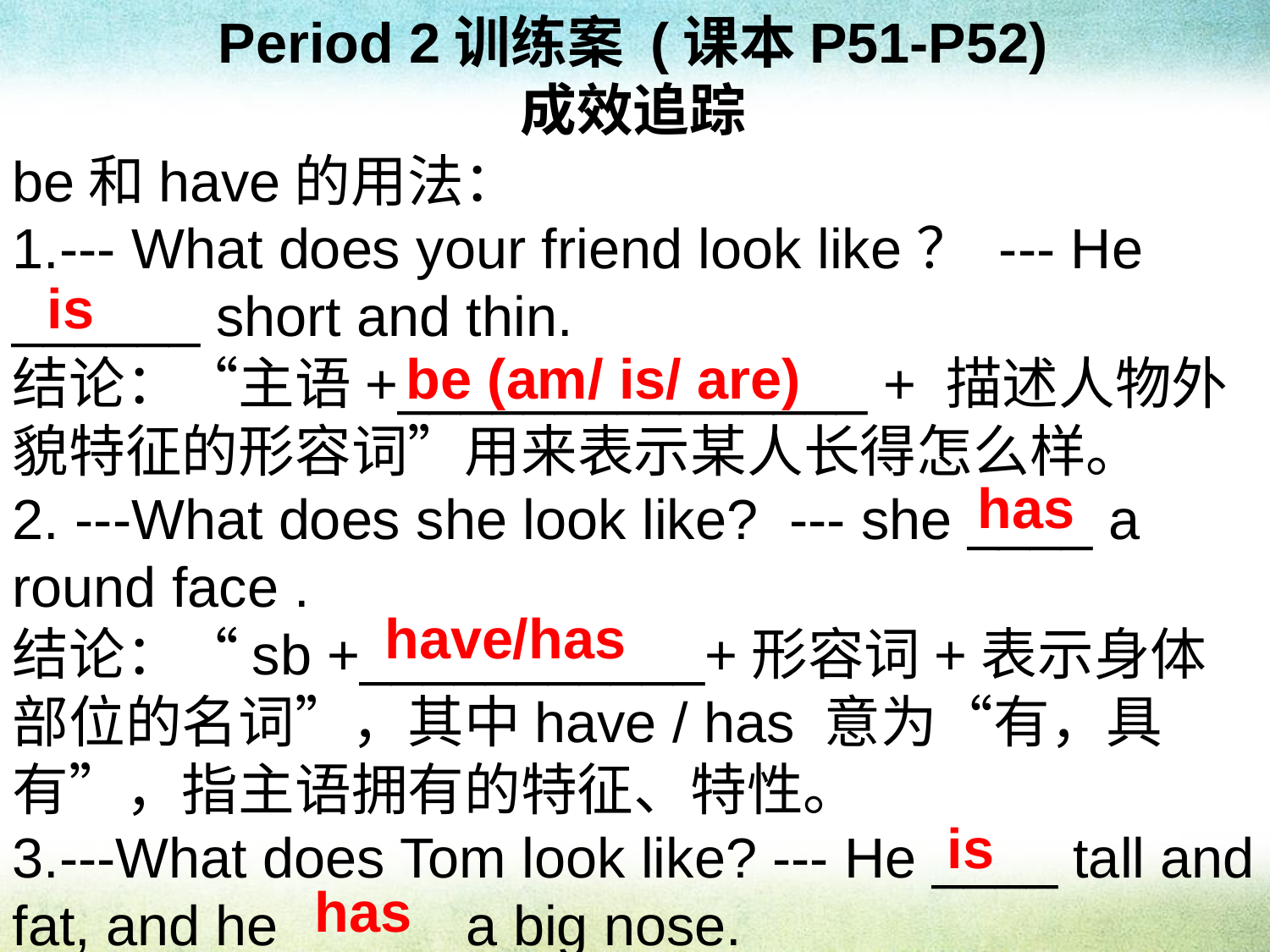

Period 2训练案 (课本P51-P52)
成效追踪
be和have的用法：
1.--- What does your friend look like？ --- He ______ short and thin.
结论：“主语+_______________ + 描述人物外貌特征的形容词”用来表示某人长得怎么样。
2. ---What does she look like?  --- she ____ a round face .
结论：“sb +___________+形容词+表示身体部位的名词”，其中have / has 意为“有，具有”，指主语拥有的特征、特性。
3.---What does Tom look like? --- He ____ tall and fat, and he _____ a big nose.
is
be (am/ is/ are)
has
have/has
is
has